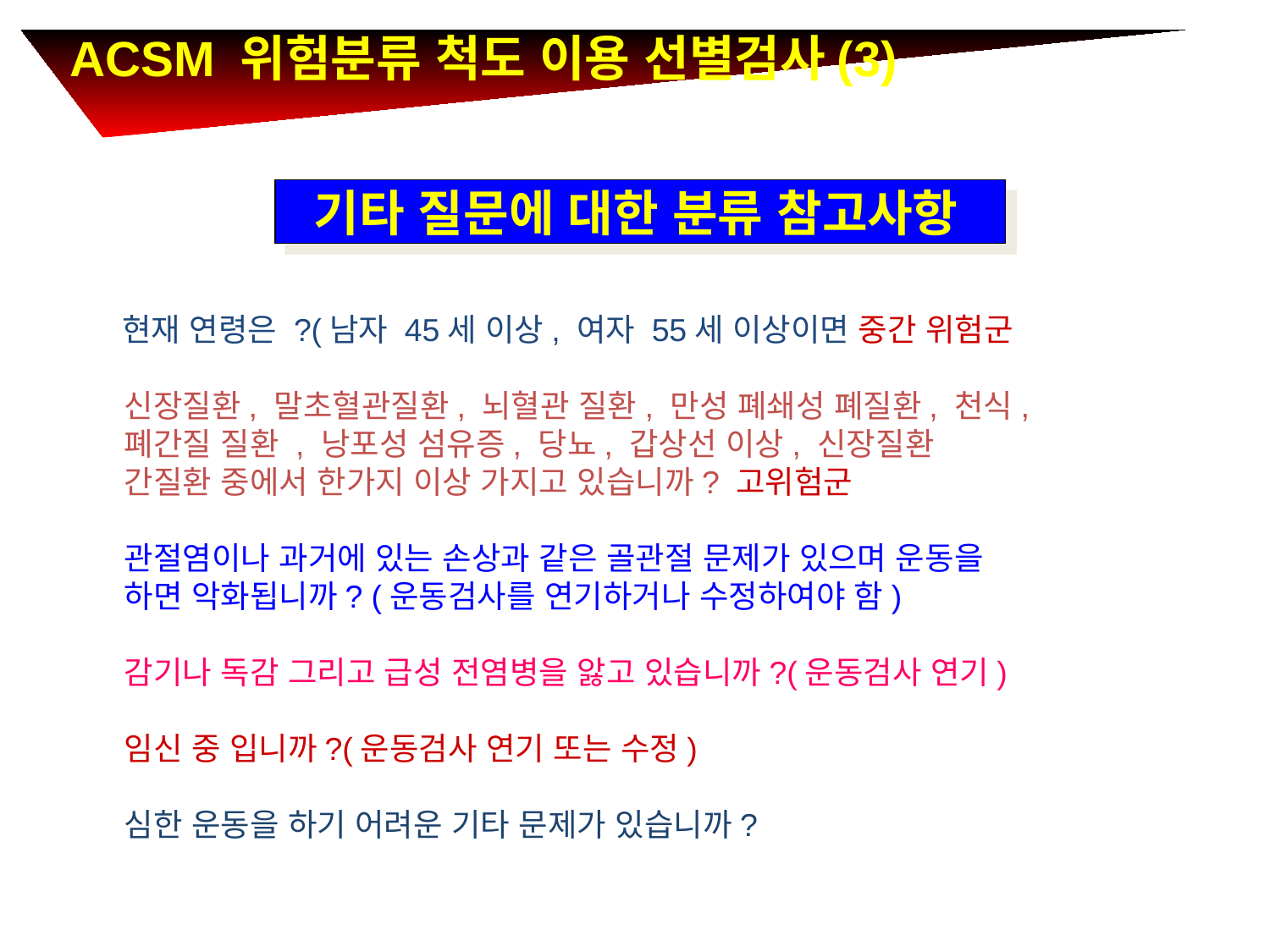

ACSM 위험분류 척도 이용 선별검사(3)
기타 질문에 대한 분류 참고사항
 현재 연령은 ?(남자 45세 이상, 여자 55세 이상이면 중간 위험군

 신장질환, 말초혈관질환, 뇌혈관 질환, 만성 폐쇄성 폐질환, 천식,
 폐간질 질환 , 낭포성 섬유증, 당뇨, 갑상선 이상, 신장질환
 간질환 중에서 한가지 이상 가지고 있습니까? 고위험군

 관절염이나 과거에 있는 손상과 같은 골관절 문제가 있으며 운동을
 하면 악화됩니까? (운동검사를 연기하거나 수정하여야 함)

 감기나 독감 그리고 급성 전염병을 앓고 있습니까?(운동검사 연기)

 임신 중 입니까?(운동검사 연기 또는 수정)

 심한 운동을 하기 어려운 기타 문제가 있습니까?